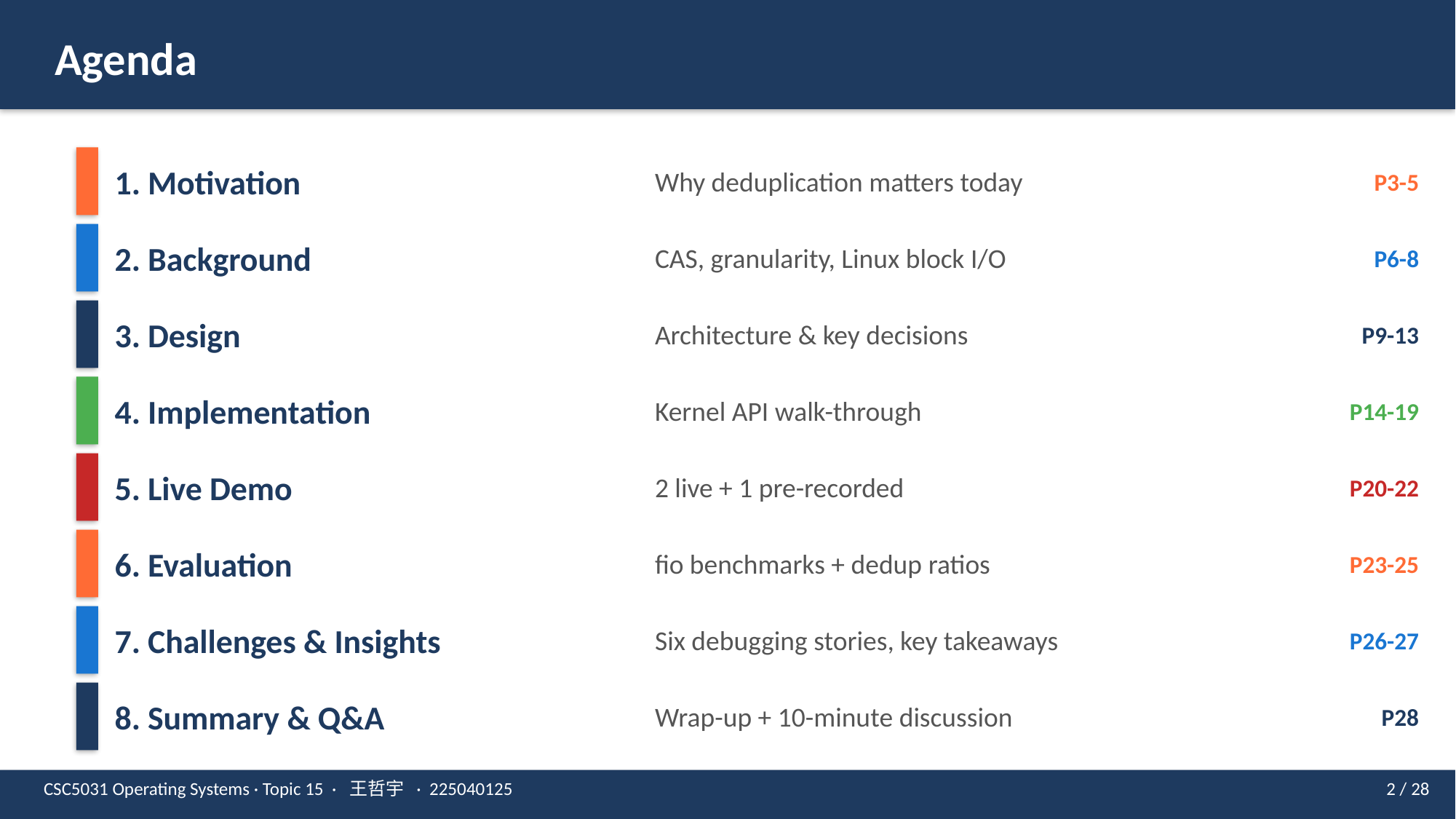

Agenda

1. Motivation
Why deduplication matters today
P3-5

2. Background
CAS, granularity, Linux block I/O
P6-8

3. Design
Architecture & key decisions
P9-13

4. Implementation
Kernel API walk-through
P14-19

5. Live Demo
2 live + 1 pre-recorded
P20-22

6. Evaluation
fio benchmarks + dedup ratios
P23-25

7. Challenges & Insights
Six debugging stories, key takeaways
P26-27

8. Summary & Q&A
Wrap-up + 10-minute discussion
P28

CSC5031 Operating Systems · Topic 15  ·  王哲宇  ·  225040125
2 / 28